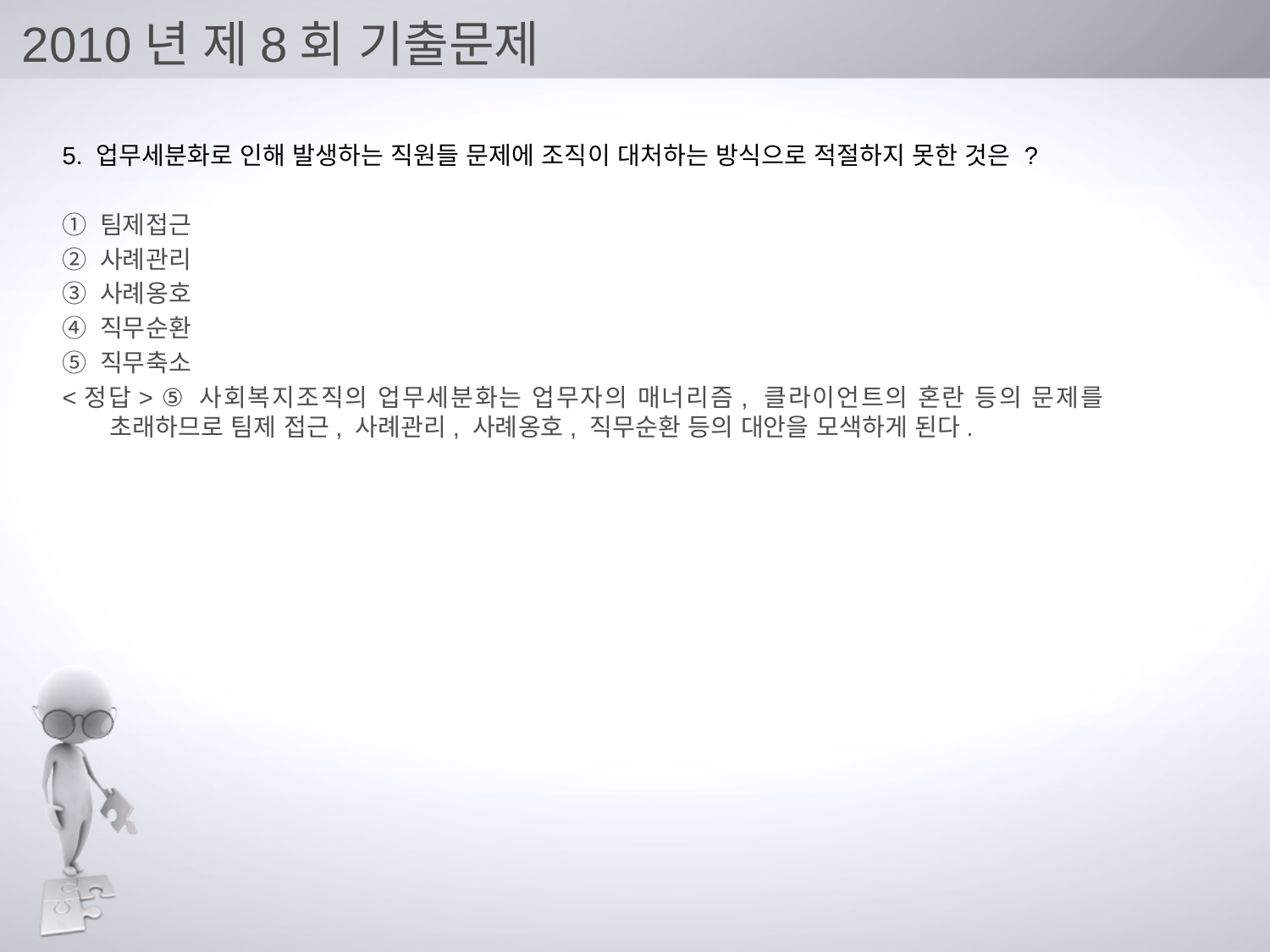

# 2010년 제8회 기출문제

5. 업무세분화로 인해 발생하는 직원들 문제에 조직이 대처하는 방식으로 적절하지 못한 것은 ?

① 팀제접근
② 사례관리
③ 사례옹호
④ 직무순환
⑤ 직무축소
<정답> ⑤ 사회복지조직의 업무세분화는 업무자의 매너리즘, 클라이언트의 혼란 등의 문제를 초래하므로 팀제 접근, 사례관리, 사례옹호, 직무순환 등의 대안을 모색하게 된다.